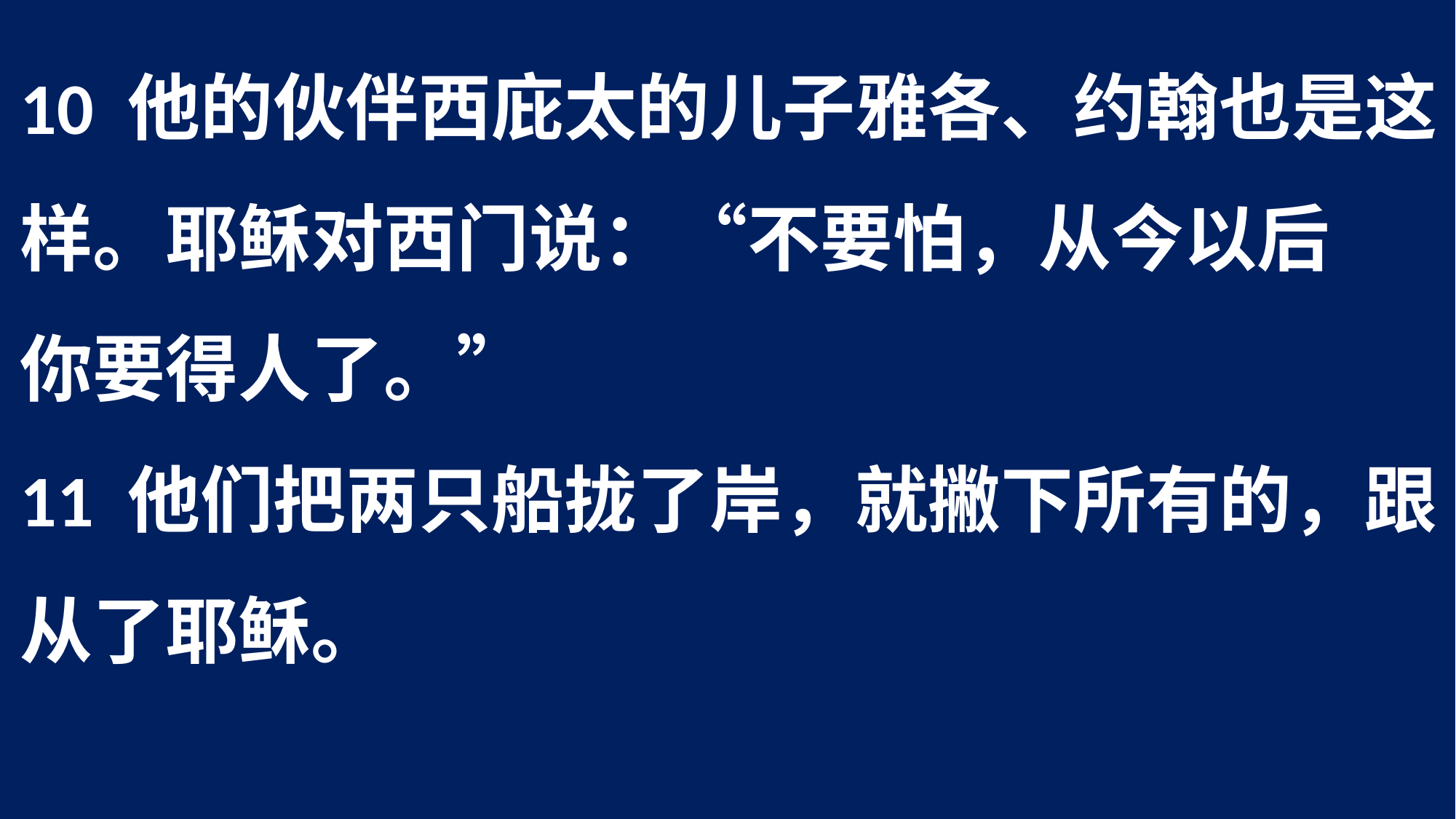

10 他的伙伴西庇太的儿子雅各、约翰也是这	样。耶稣对西门说：“不要怕，从今以后	你要得人了。”
11 他们把两只船拢了岸，就撇下所有的，跟	从了耶稣。